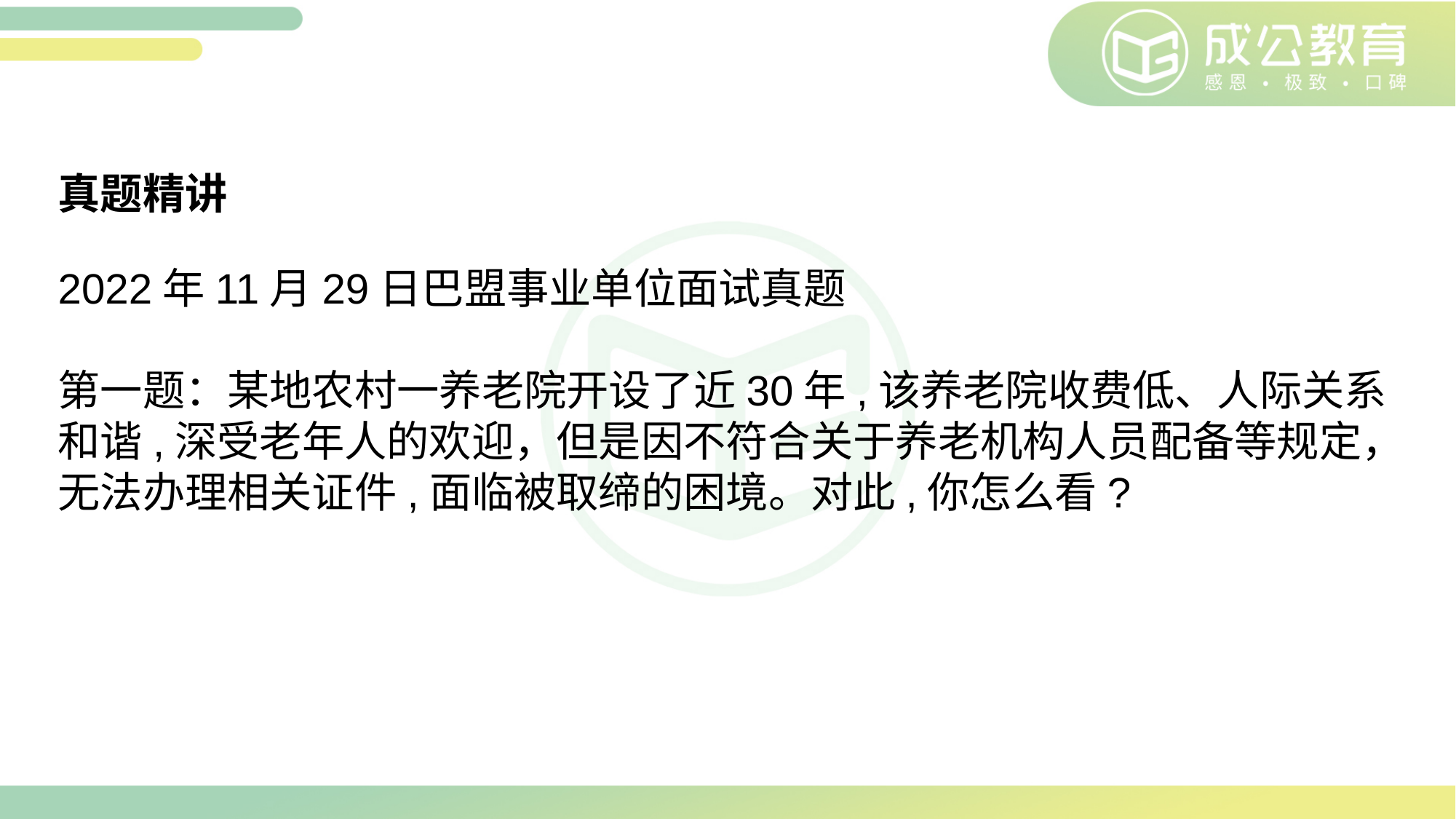

# 真题精讲
2022年11月29日巴盟事业单位面试真题

第一题：某地农村一养老院开设了近30年,该养老院收费低、人际关系和谐,深受老年人的欢迎，但是因不符合关于养老机构人员配备等规定，无法办理相关证件,面临被取缔的困境。对此,你怎么看?